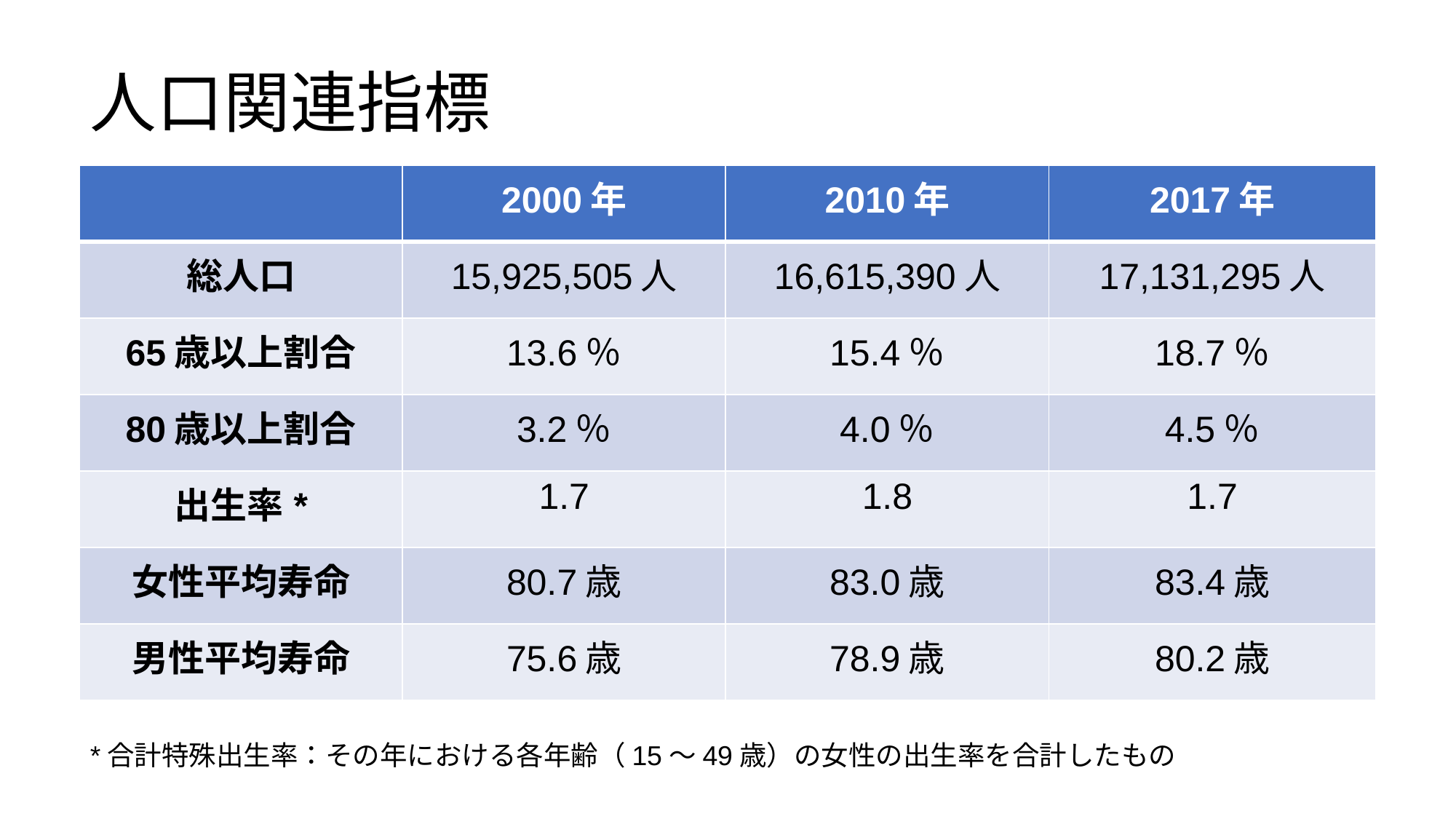

# 人口関連指標
|  | 2000年 | 2010年 | 2017年 |
| --- | --- | --- | --- |
| 総人口 | 15,925,505人 | 16,615,390人 | 17,131,295人 |
| 65歳以上割合 | 13.6％ | 15.4％ | 18.7％ |
| 80歳以上割合 | 3.2％ | 4.0％ | 4.5％ |
| 出生率\* | 1.7 | 1.8 | 1.7 |
| 女性平均寿命 | 80.7歳 | 83.0歳 | 83.4歳 |
| 男性平均寿命 | 75.6歳 | 78.9歳 | 80.2歳 |
*合計特殊出生率：その年における各年齢（15～49歳）の女性の出生率を合計したもの